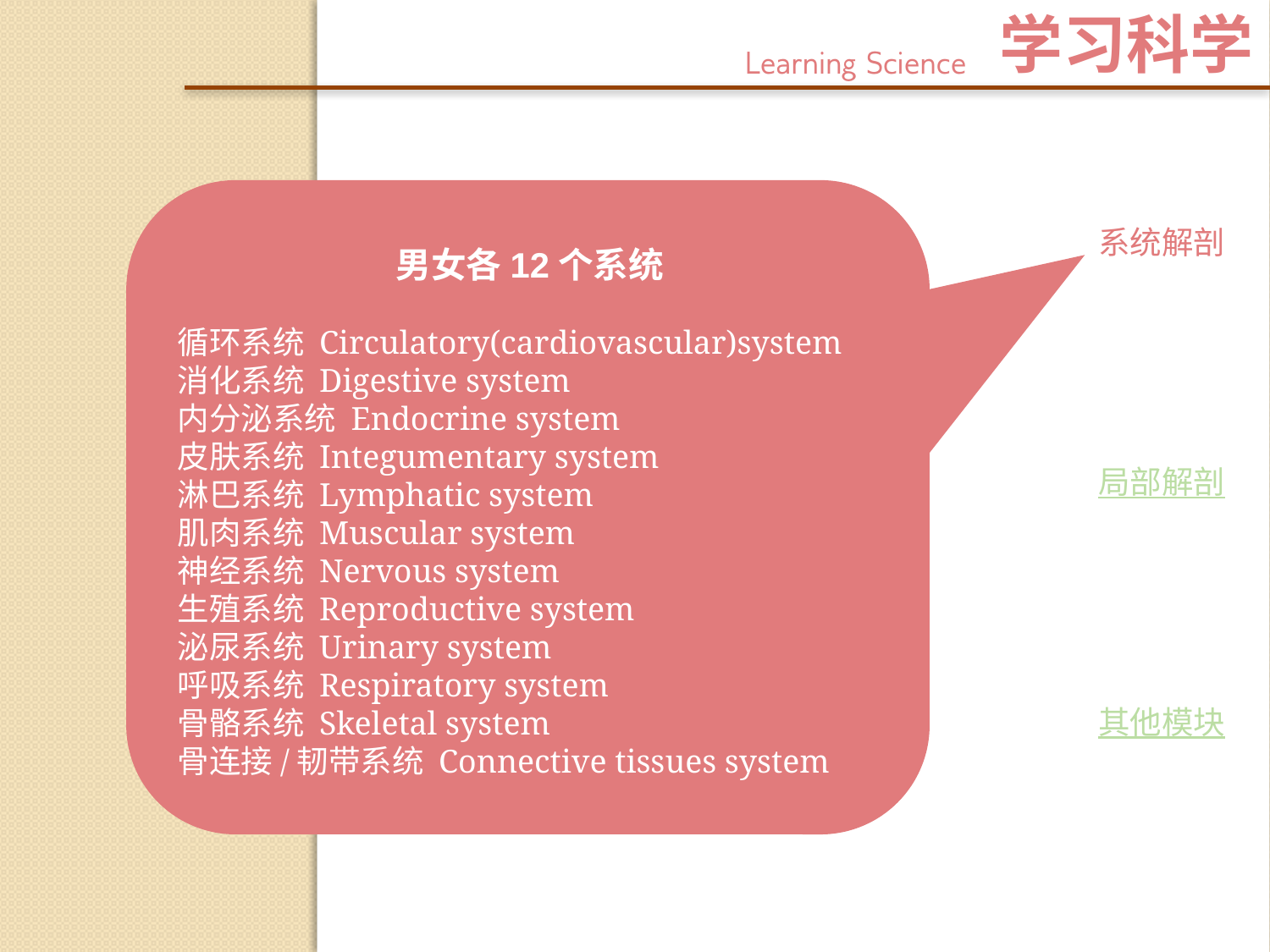

学习科学
Learning Science

男女各12个系统

循环系统 Circulatory(cardiovascular)system 
消化系统 Digestive system 
内分泌系统 Endocrine system 
皮肤系统 Integumentary system 
淋巴系统 Lymphatic system 
肌肉系统 Muscular system 
神经系统 Nervous system 
生殖系统 Reproductive system 
泌尿系统 Urinary system 
呼吸系统 Respiratory system 
骨骼系统 Skeletal system
骨连接/韧带系统 Connective tissues system
系统解剖
局部解剖
其他模块